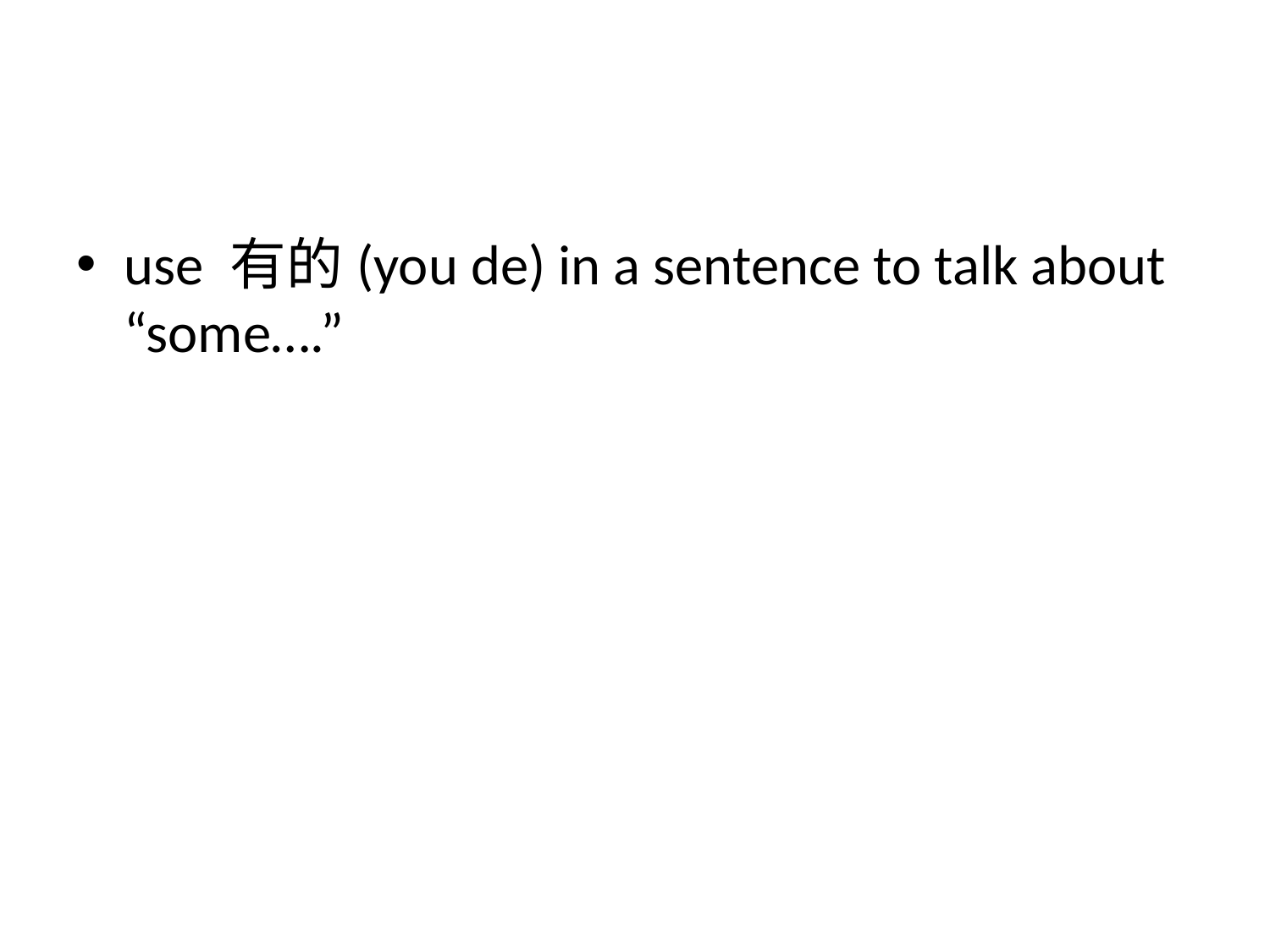

#
use 有的(you de) in a sentence to talk about “some….”